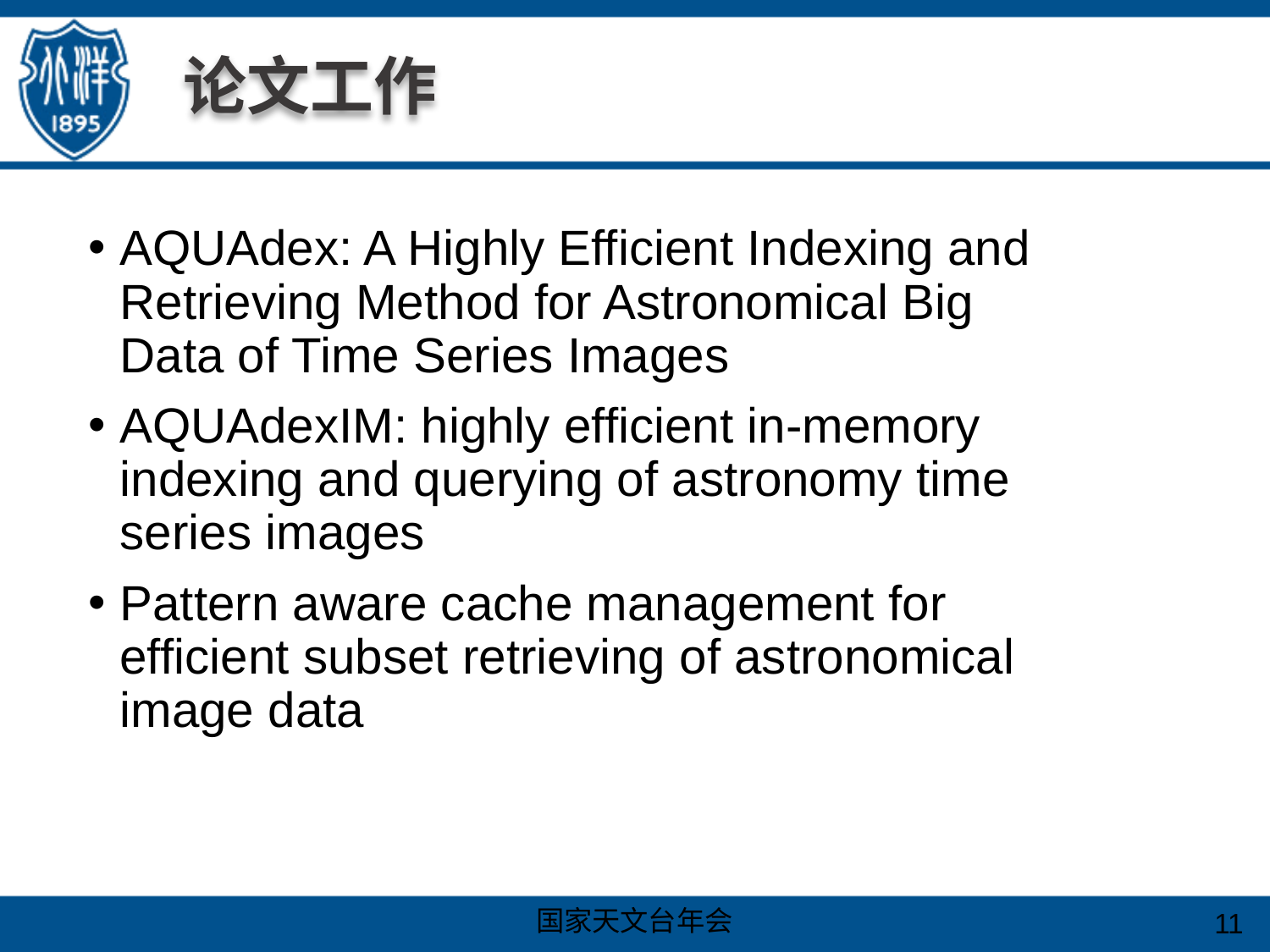

# 论文工作
AQUAdex: A Highly Efficient Indexing and Retrieving Method for Astronomical Big Data of Time Series Images
AQUAdexIM: highly efficient in-memory indexing and querying of astronomy time series images
Pattern aware cache management for efficient subset retrieving of astronomical image data

11
国家天文台年会